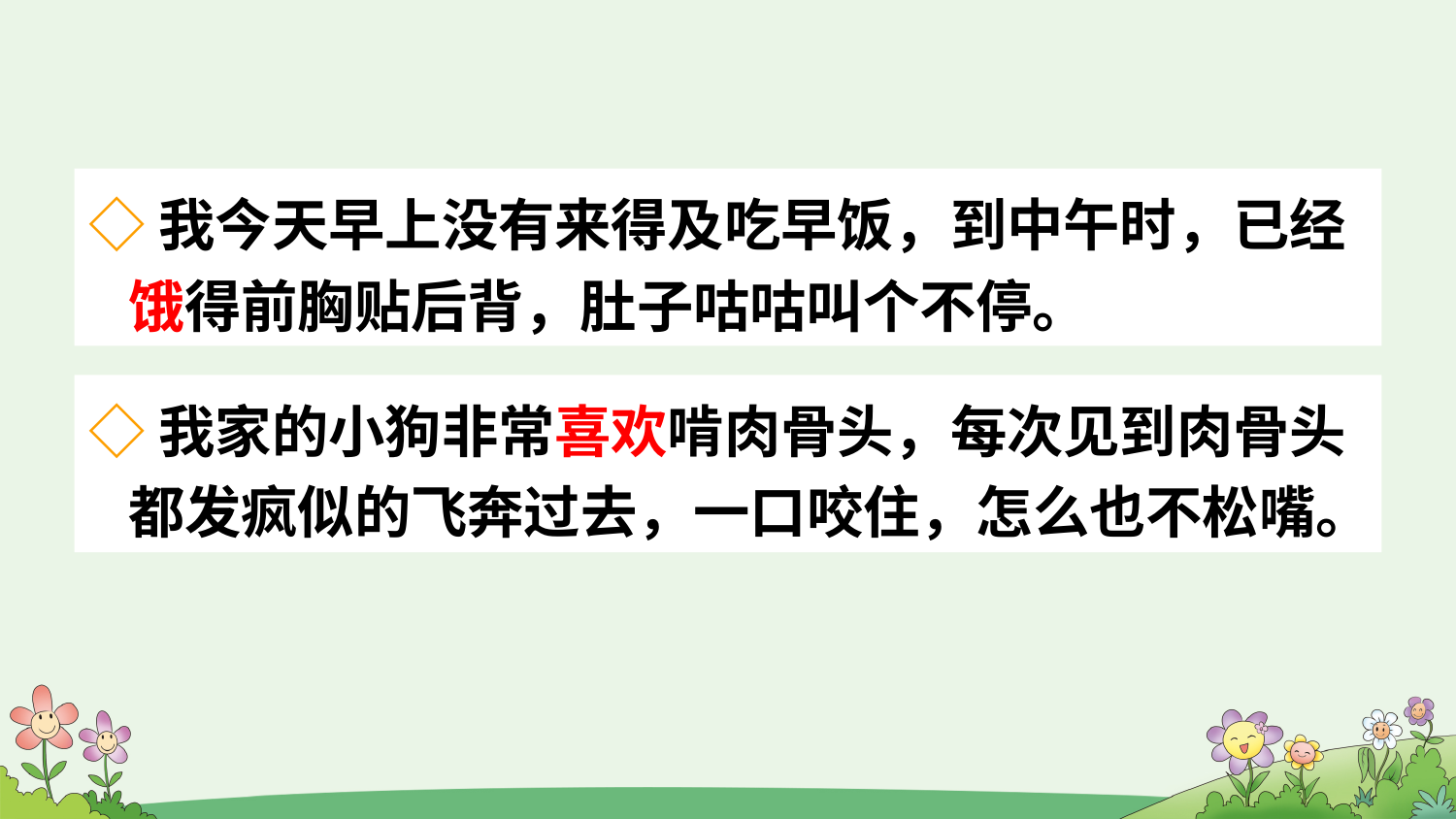

◇我今天早上没有来得及吃早饭，到中午时，已经
  饿得前胸贴后背，肚子咕咕叫个不停。
◇我家的小狗非常喜欢啃肉骨头，每次见到肉骨头
  都发疯似的飞奔过去，一口咬住，怎么也不松嘴。